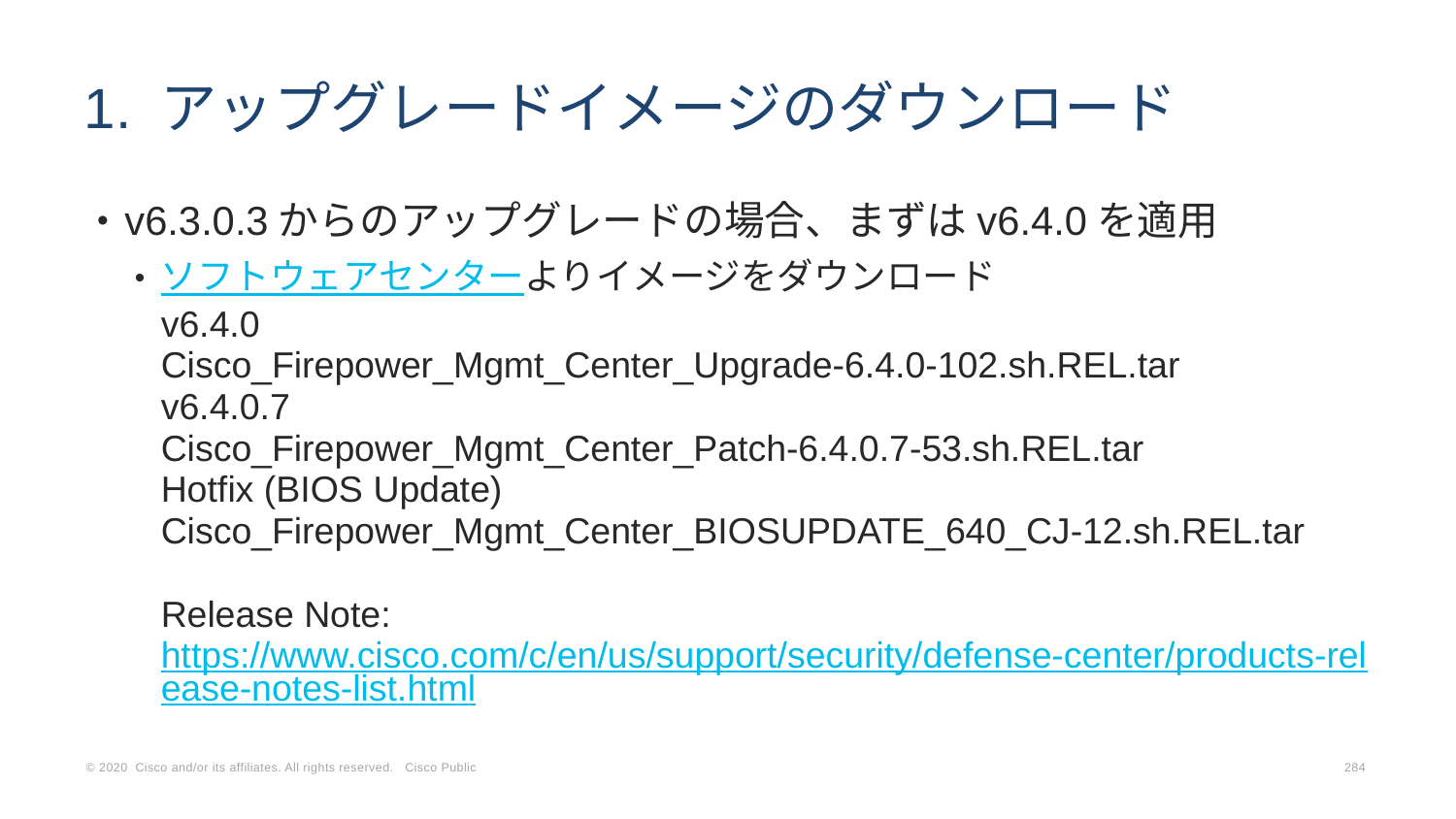

# 1. アップグレードイメージのダウンロード
v6.3.0.3からのアップグレードの場合、まずはv6.4.0を適用
ソフトウェアセンターよりイメージをダウンロード
v6.4.0
Cisco_Firepower_Mgmt_Center_Upgrade-6.4.0-102.sh.REL.tar
v6.4.0.7
Cisco_Firepower_Mgmt_Center_Patch-6.4.0.7-53.sh.REL.tar
Hotfix (BIOS Update)
Cisco_Firepower_Mgmt_Center_BIOSUPDATE_640_CJ-12.sh.REL.tar
Release Note:
https://www.cisco.com/c/en/us/support/security/defense-center/products-release-notes-list.html